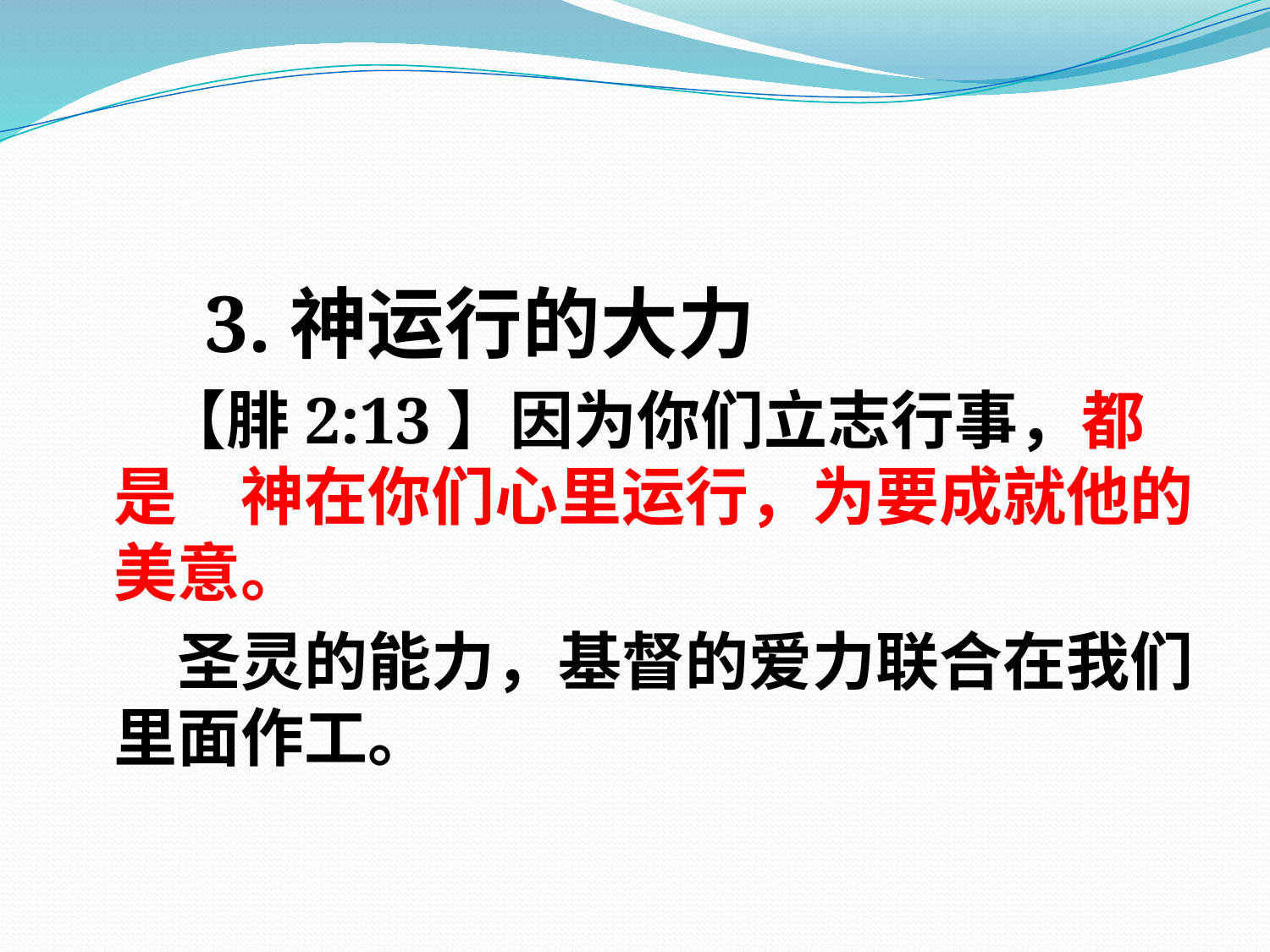

#
       3.神运行的大力
     【腓2:13】因为你们立志行事，都是　神在你们心里运行，为要成就他的美意。
      圣灵的能力，基督的爱力联合在我们里面作工。